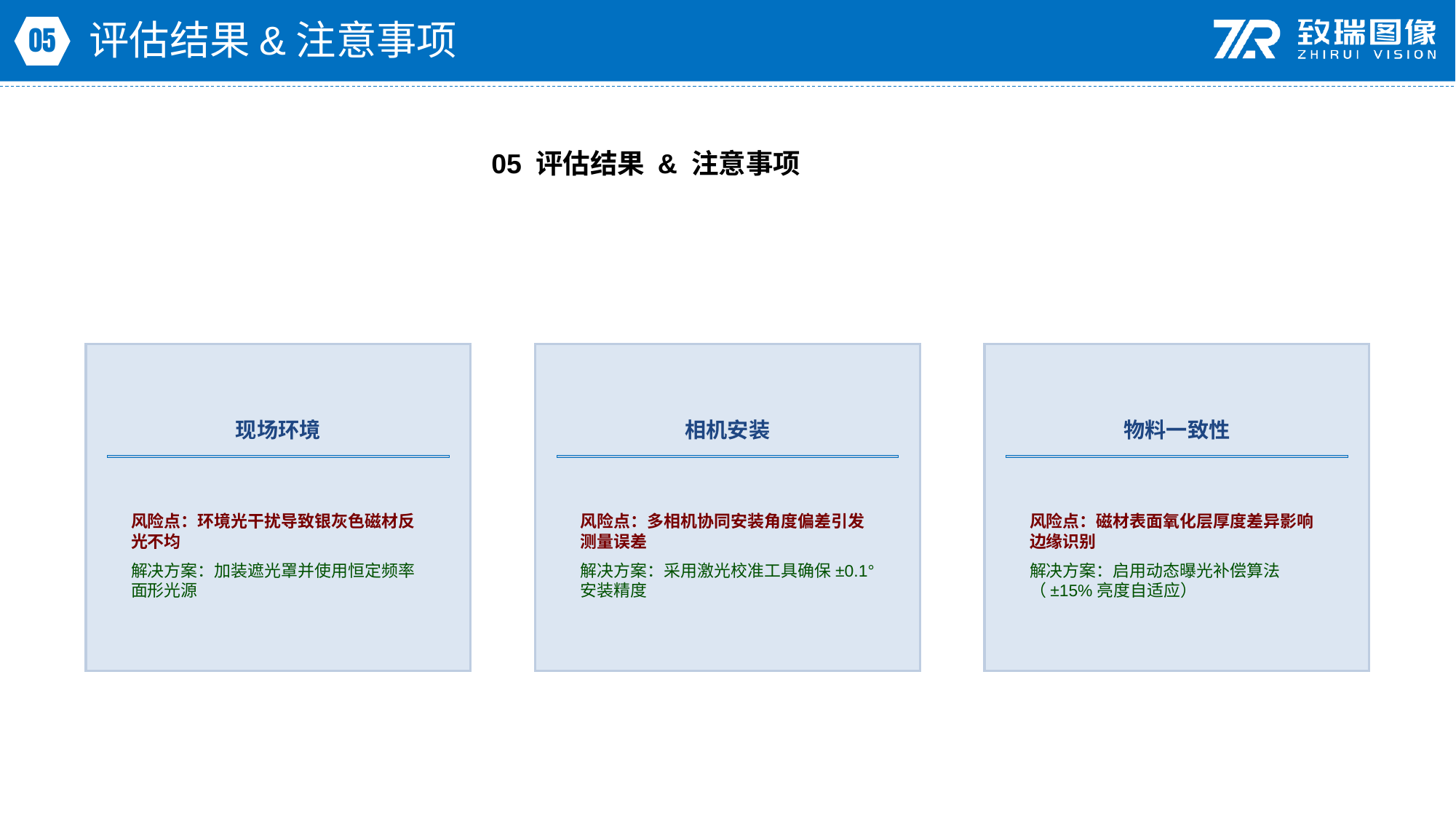

评估结果&注意事项
05

05 评估结果 & 注意事项

现场环境

相机安装

物料一致性

风险点：环境光干扰导致银灰色磁材反光不均
解决方案：加装遮光罩并使用恒定频率面形光源

风险点：多相机协同安装角度偏差引发测量误差
解决方案：采用激光校准工具确保±0.1°安装精度

风险点：磁材表面氧化层厚度差异影响边缘识别
解决方案：启用动态曝光补偿算法（±15%亮度自适应）